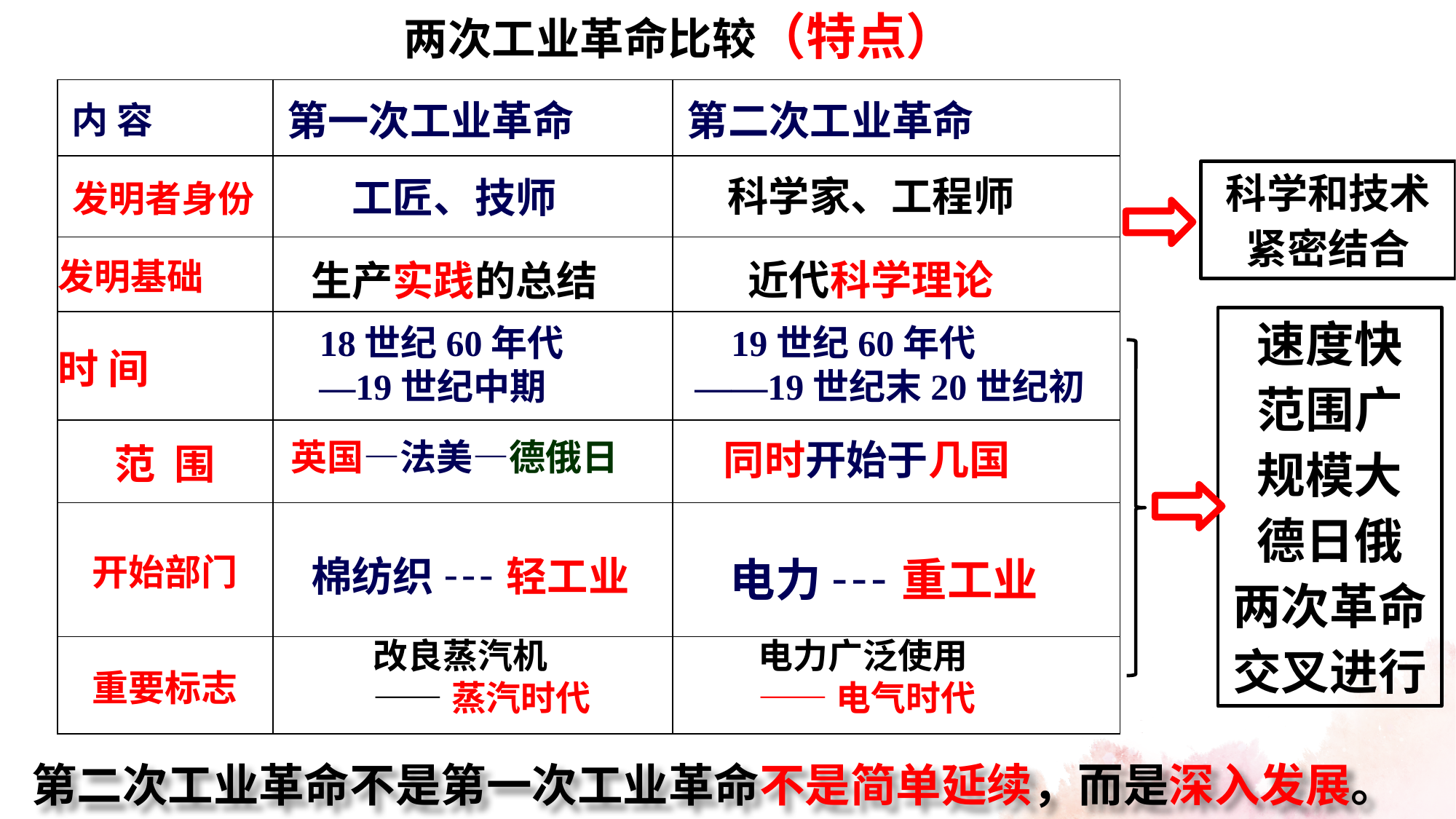

两次工业革命比较（特点）
| 内 容 | 第一次工业革命 | 第二次工业革命 |
| --- | --- | --- |
| 发明者身份 |  |  |
| 发明基础 |  |  |
| 时 间 |  |  |
| 范 围 |  |  |
| 开始部门 |  |  |
| 重要标志 |  |  |
科学和技术
紧密结合
科学家、工程师

近代科学理论
工匠、技师

生产实践的总结

速度快
范围广
规模大
德日俄
两次革命
交叉进行
    19世纪60年代
——19世纪末20世纪初
  18世纪60年代
—19世纪中期

英国—法美—德俄日
同时开始于几国

棉纺织---轻工业
　电力---重工业
改良蒸汽机
——蒸汽时代
电力广泛使用
——电气时代
第二次工业革命不是第一次工业革命不是简单延续，而是深入发展。